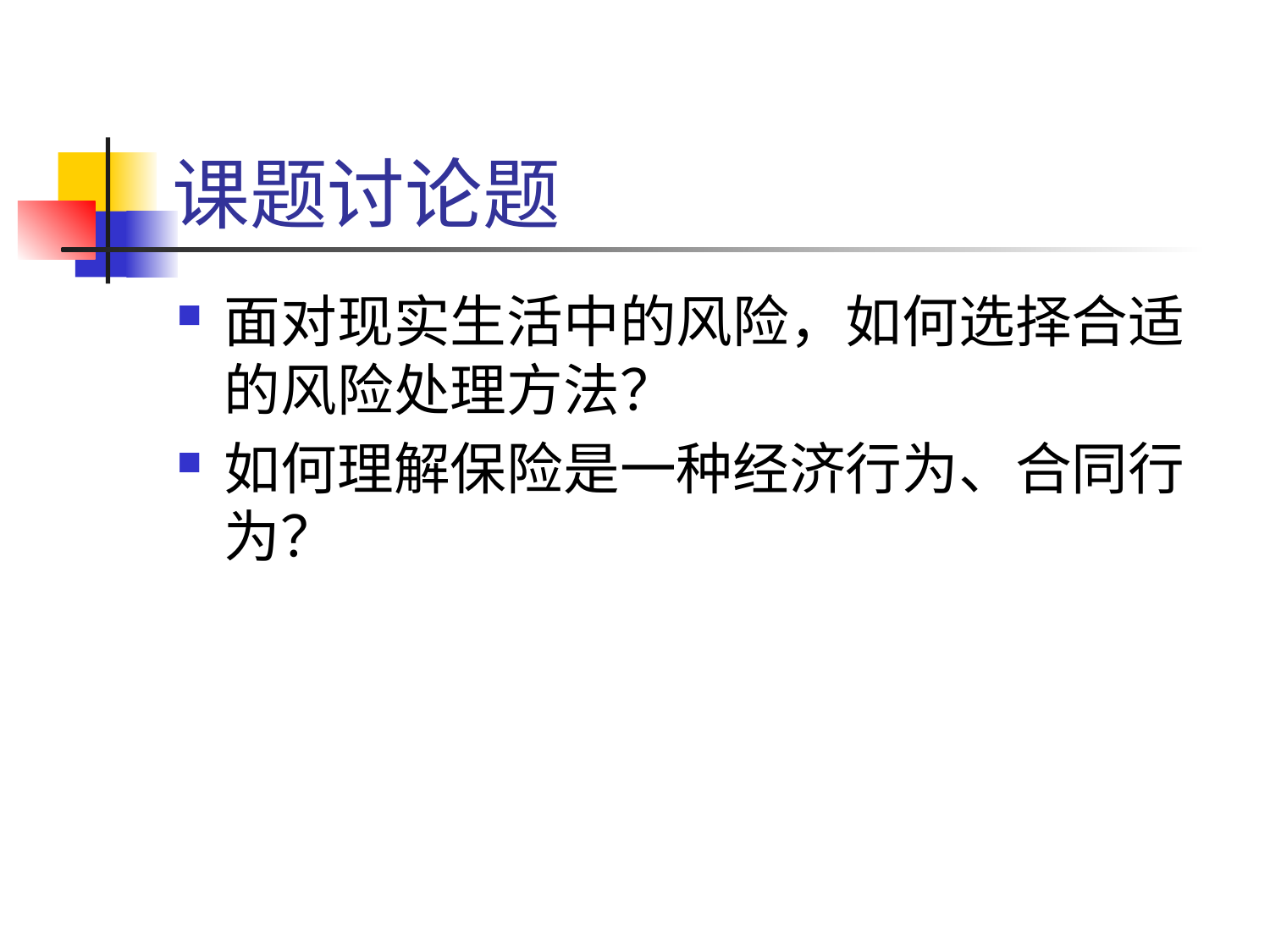

# 课题讨论题
面对现实生活中的风险，如何选择合适的风险处理方法？
如何理解保险是一种经济行为、合同行为？